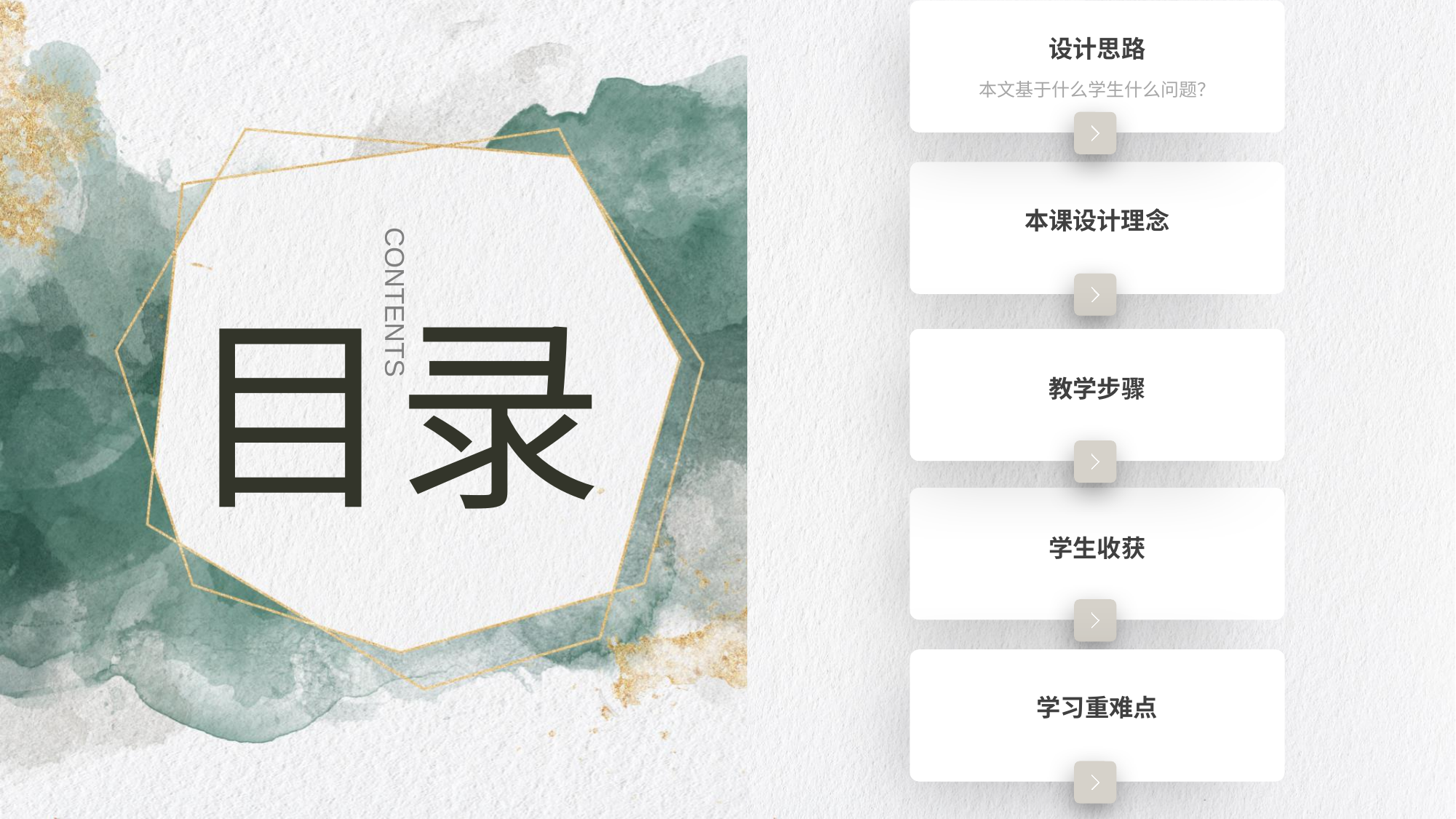

设计思路
本文基于什么学生什么问题？

本课设计理念

目录

教学步骤

CONTENTS

学生收获

学习重难点